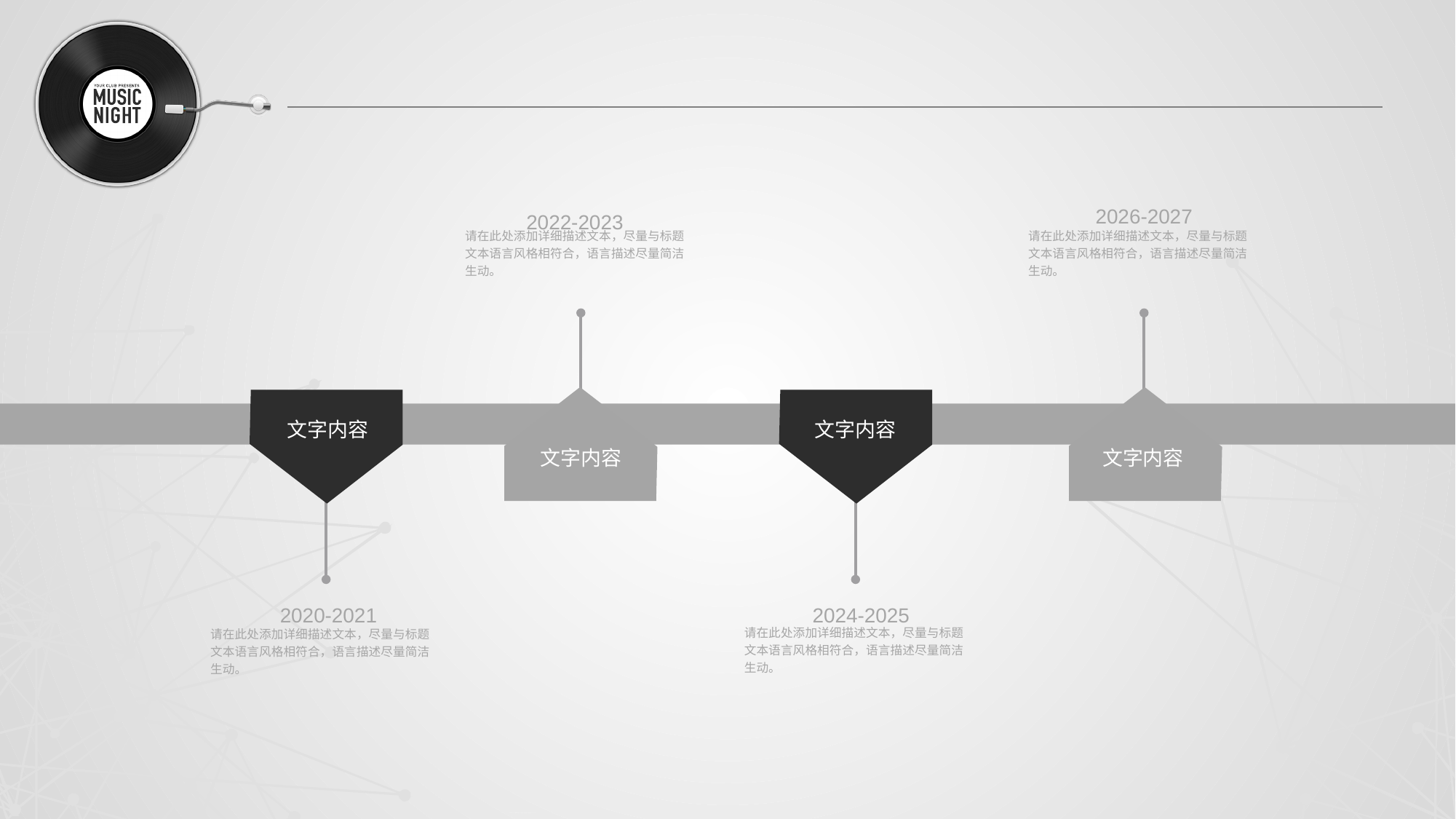

2026-2027
请在此处添加详细描述文本，尽量与标题文本语言风格相符合，语言描述尽量简洁生动。

文字内容
2022-2023
请在此处添加详细描述文本，尽量与标题文本语言风格相符合，语言描述尽量简洁生动。

文字内容

文字内容

2020-2021
请在此处添加详细描述文本，尽量与标题文本语言风格相符合，语言描述尽量简洁生动。

文字内容

2024-2025
请在此处添加详细描述文本，尽量与标题文本语言风格相符合，语言描述尽量简洁生动。

行业PPT模板http://www.1ppt.com/hangye/